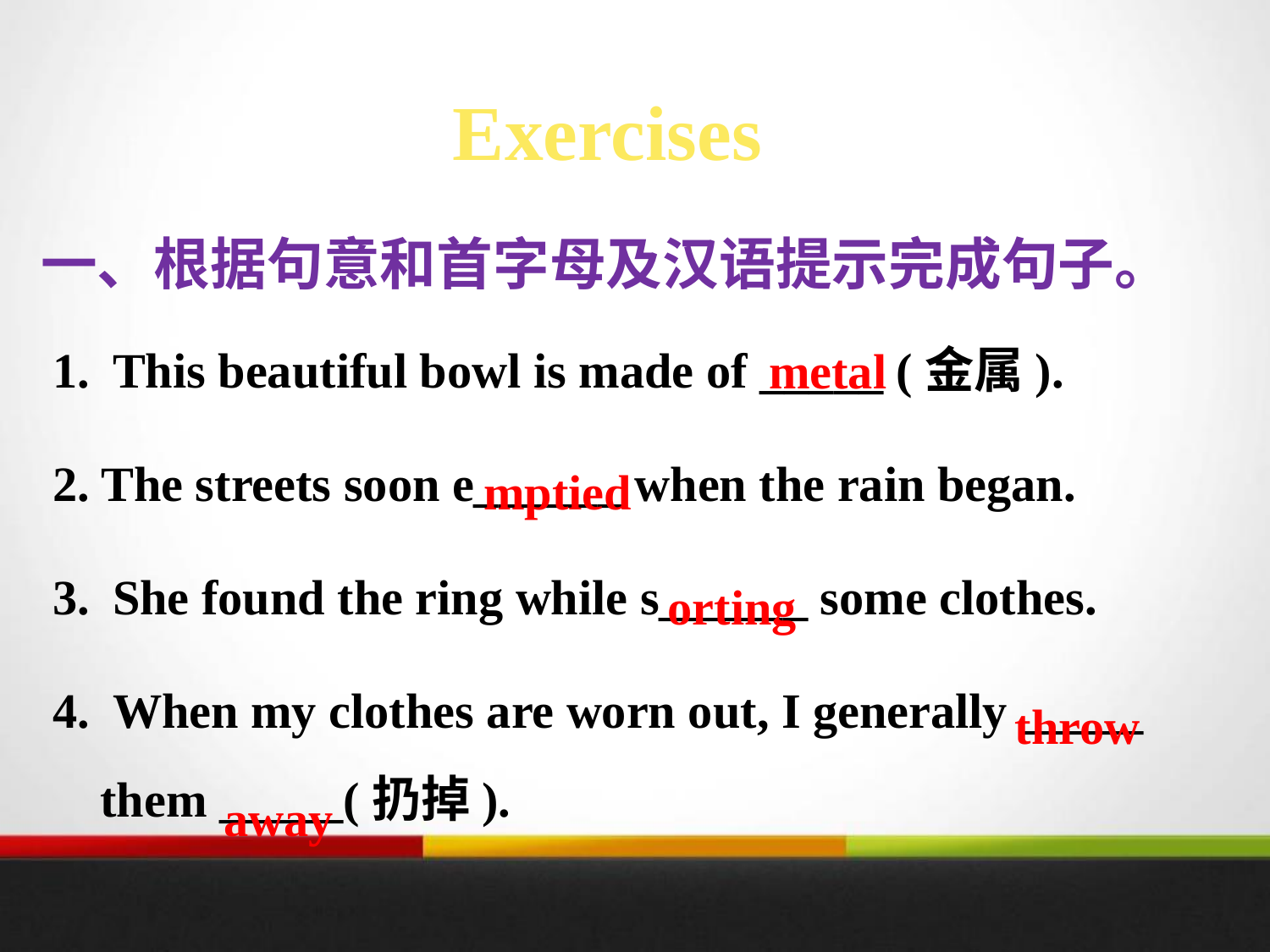

Exercises
一、根据句意和首字母及汉语提示完成句子。
 This beautiful bowl is made of _____ (金属).
2. The streets soon e______ when the rain began.
 She found the ring while s______ some clothes.
 When my clothes are worn out, I generally _____ them _____(扔掉).
metal
mptied
orting
throw
away